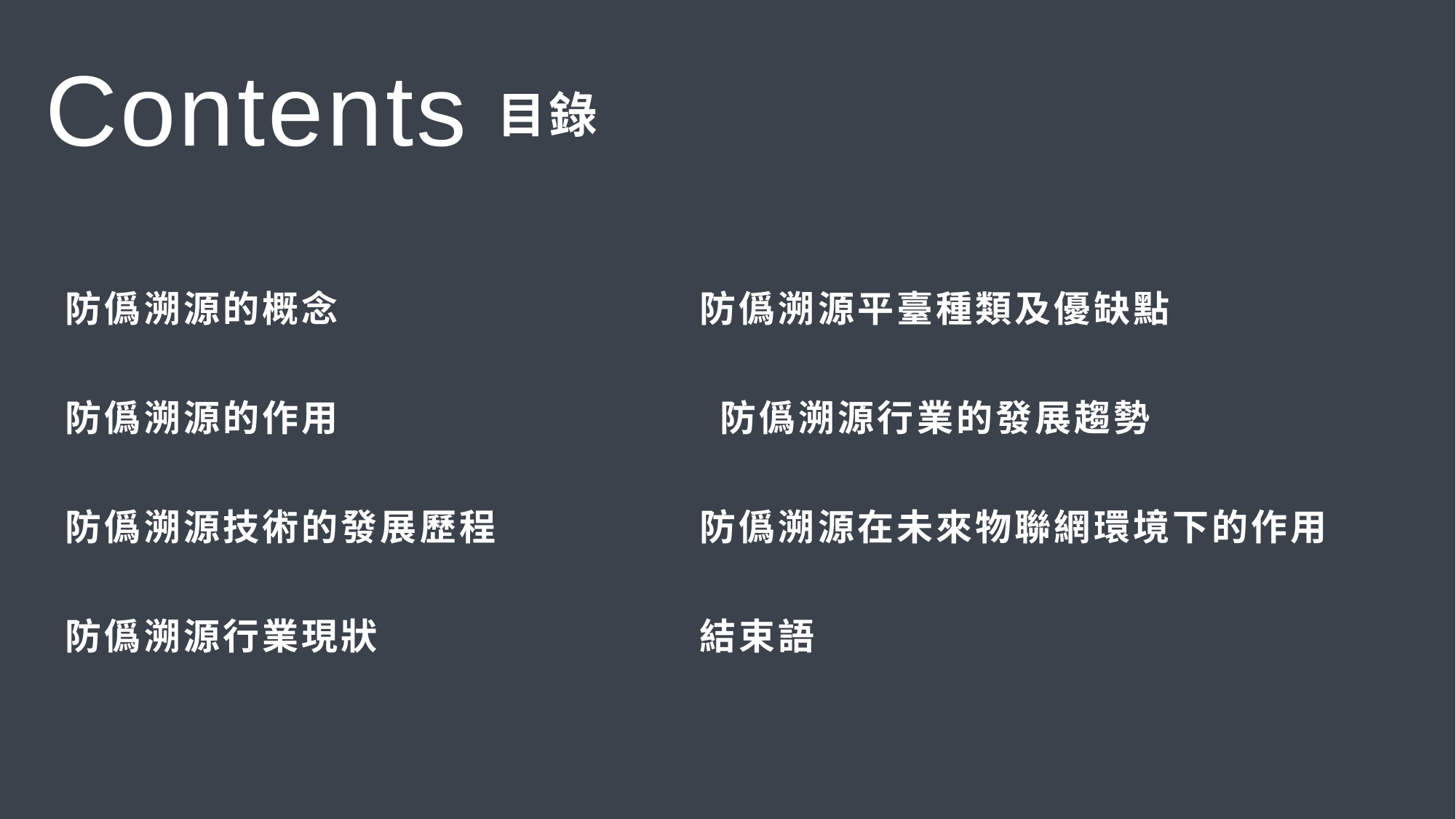

Contents
目錄
防僞溯源的概念
防僞溯源的作用
防僞溯源技術的發展歷程
防僞溯源行業現狀
防僞溯源平臺種類及優缺點
 防僞溯源行業的發展趨勢
防僞溯源在未來物聯網環境下的作用
結束語